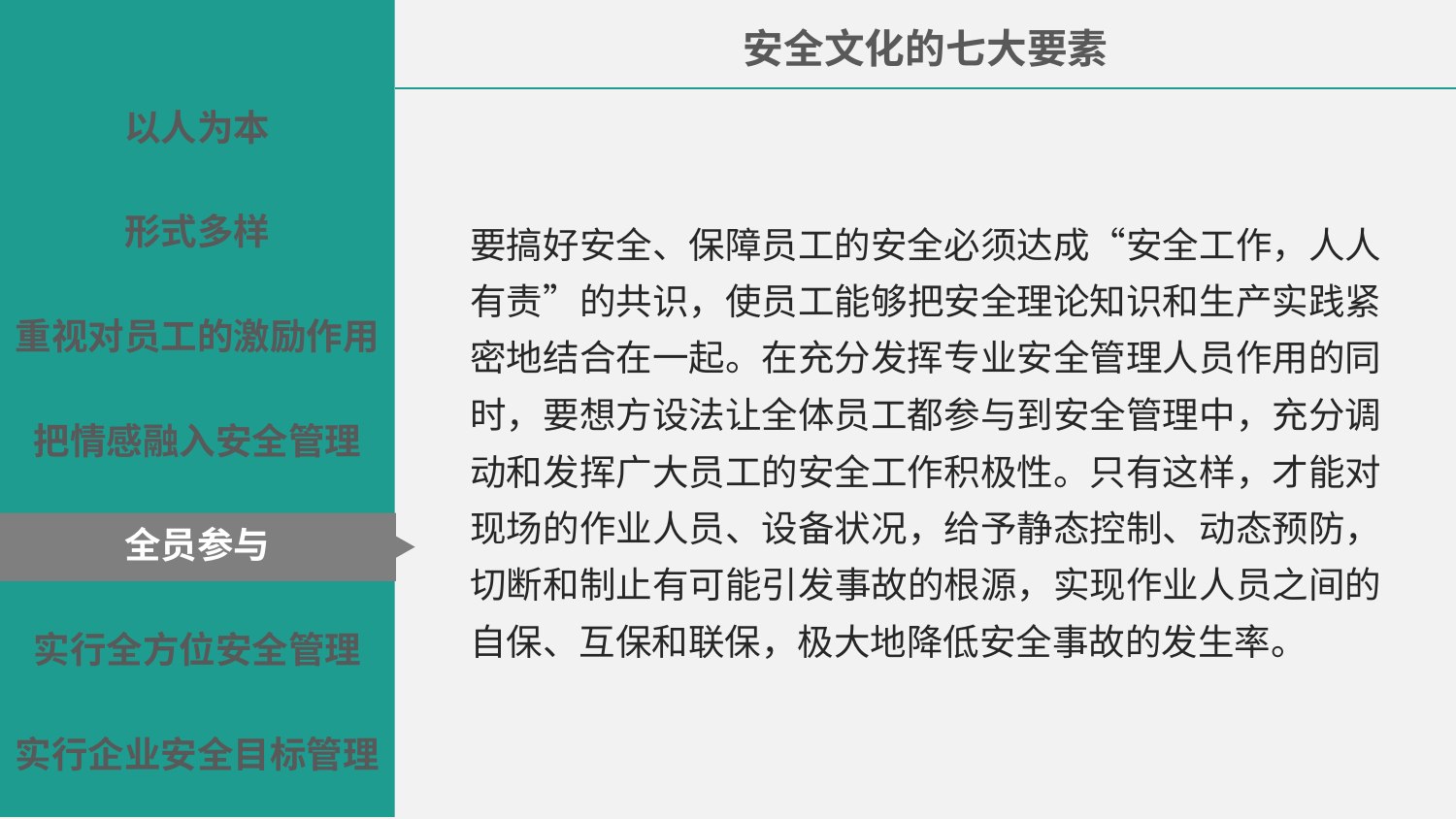

安全文化的七大要素
以人为本
形式多样
要搞好安全、保障员工的安全必须达成“安全工作，人人有责”的共识，使员工能够把安全理论知识和生产实践紧密地结合在一起。在充分发挥专业安全管理人员作用的同时，要想方设法让全体员工都参与到安全管理中，充分调动和发挥广大员工的安全工作积极性。只有这样，才能对现场的作业人员、设备状况，给予静态控制、动态预防，切断和制止有可能引发事故的根源，实现作业人员之间的自保、互保和联保，极大地降低安全事故的发生率。
重视对员工的激励作用
把情感融入安全管理

全员参与
实行全方位安全管理
实行企业安全目标管理